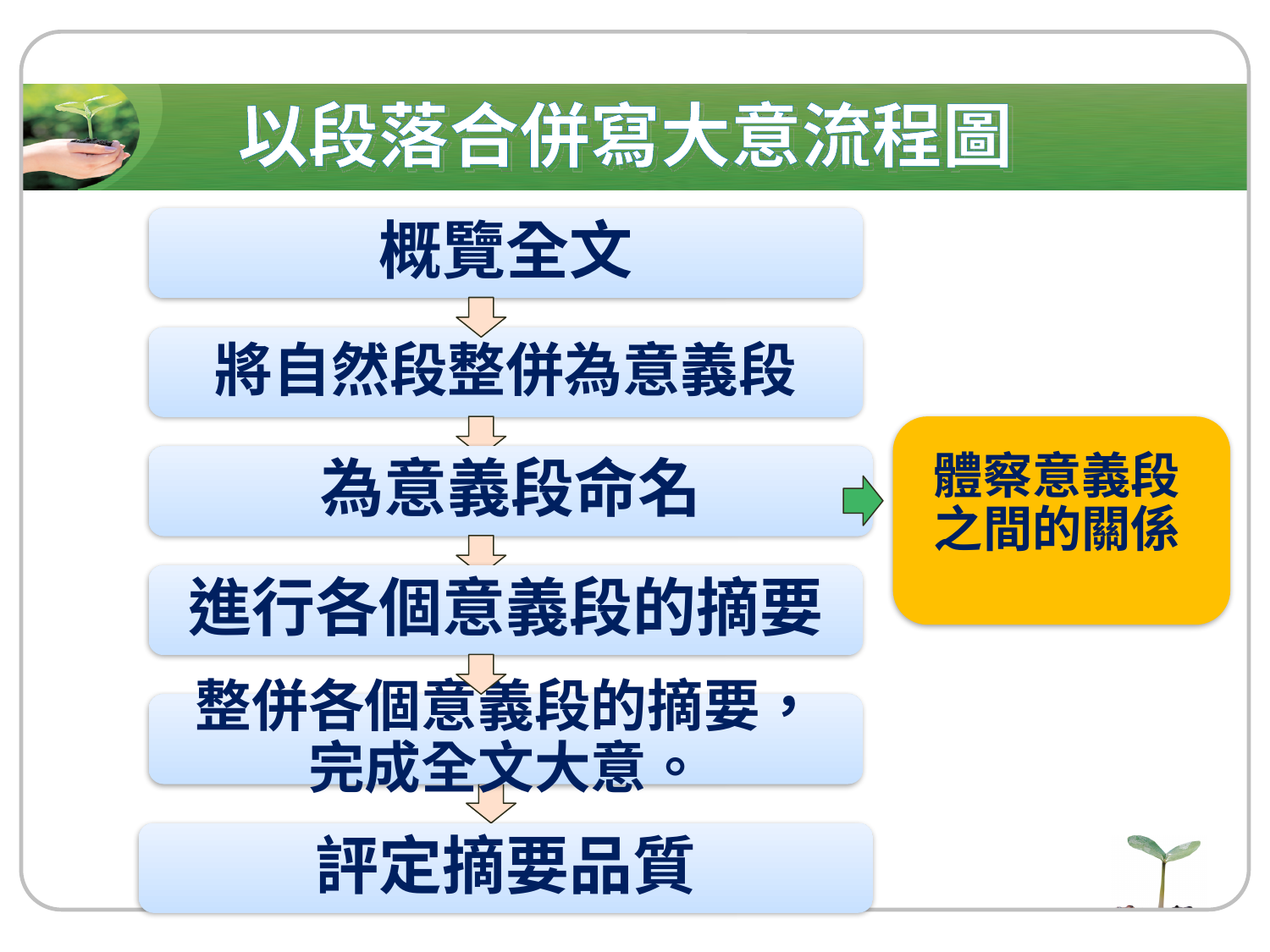

以段落合併寫大意流程圖

概覽全文

將自然段整併為意義段

體察意義段之間的關係

為意義段命名

進行各個意義段的摘要

整併各個意義段的摘要，完成全文大意。

評定摘要品質